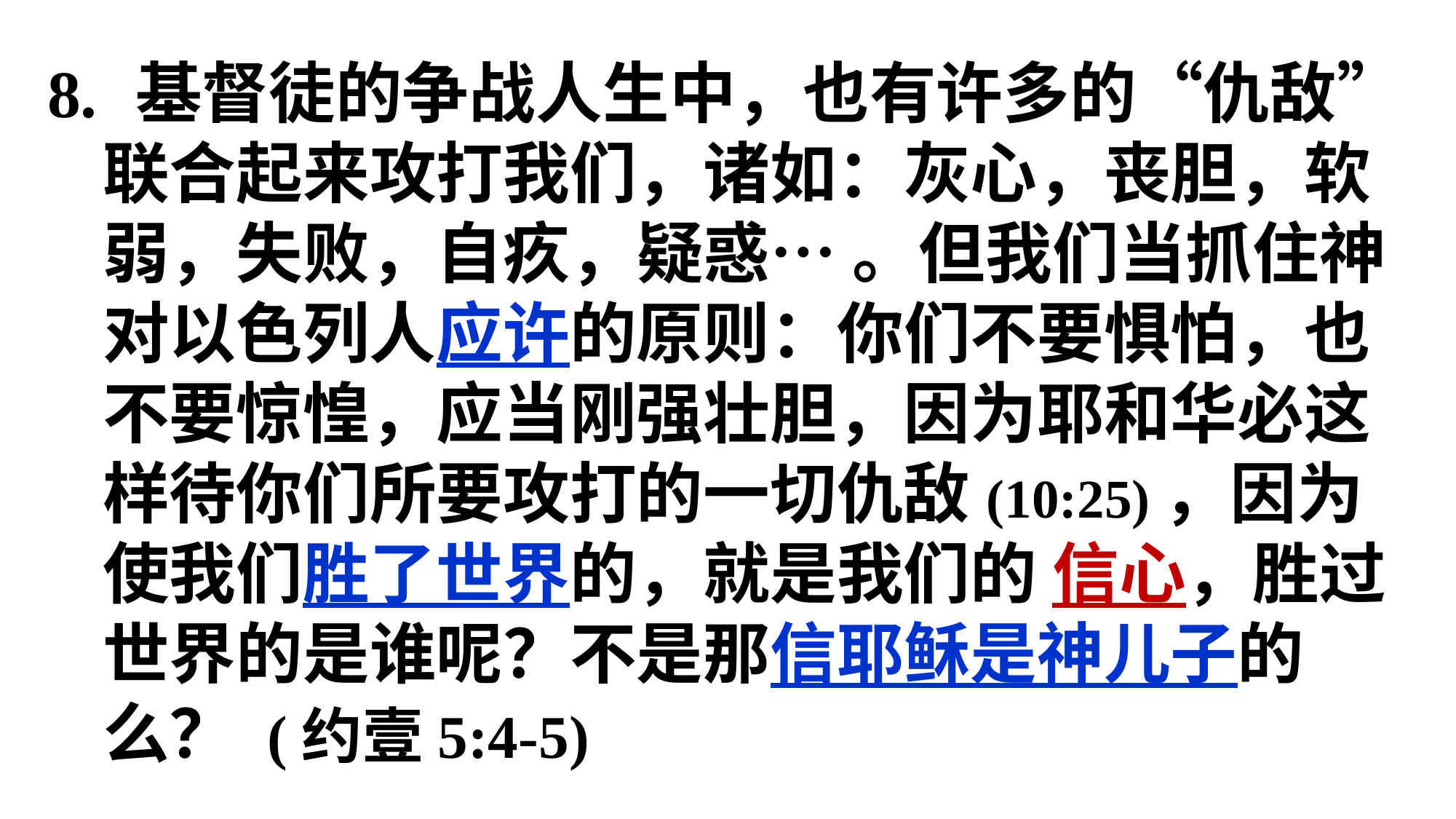

8.	 基督徒的争战人生中，也有许多的“仇敌”联合起来攻打我们，诸如：灰心，丧胆，软弱，失败，自疚，疑惑… 。但我们当抓住神对以色列人应许的原则：你们不要惧怕，也不要惊惶，应当刚强壮胆，因为耶和华必这样待你们所要攻打的一切仇敌(10:25)，因为使我们胜了世界的，就是我们的 信心，胜过世界的是谁呢？不是那信耶稣是神儿子的么？ (约壹5:4-5)